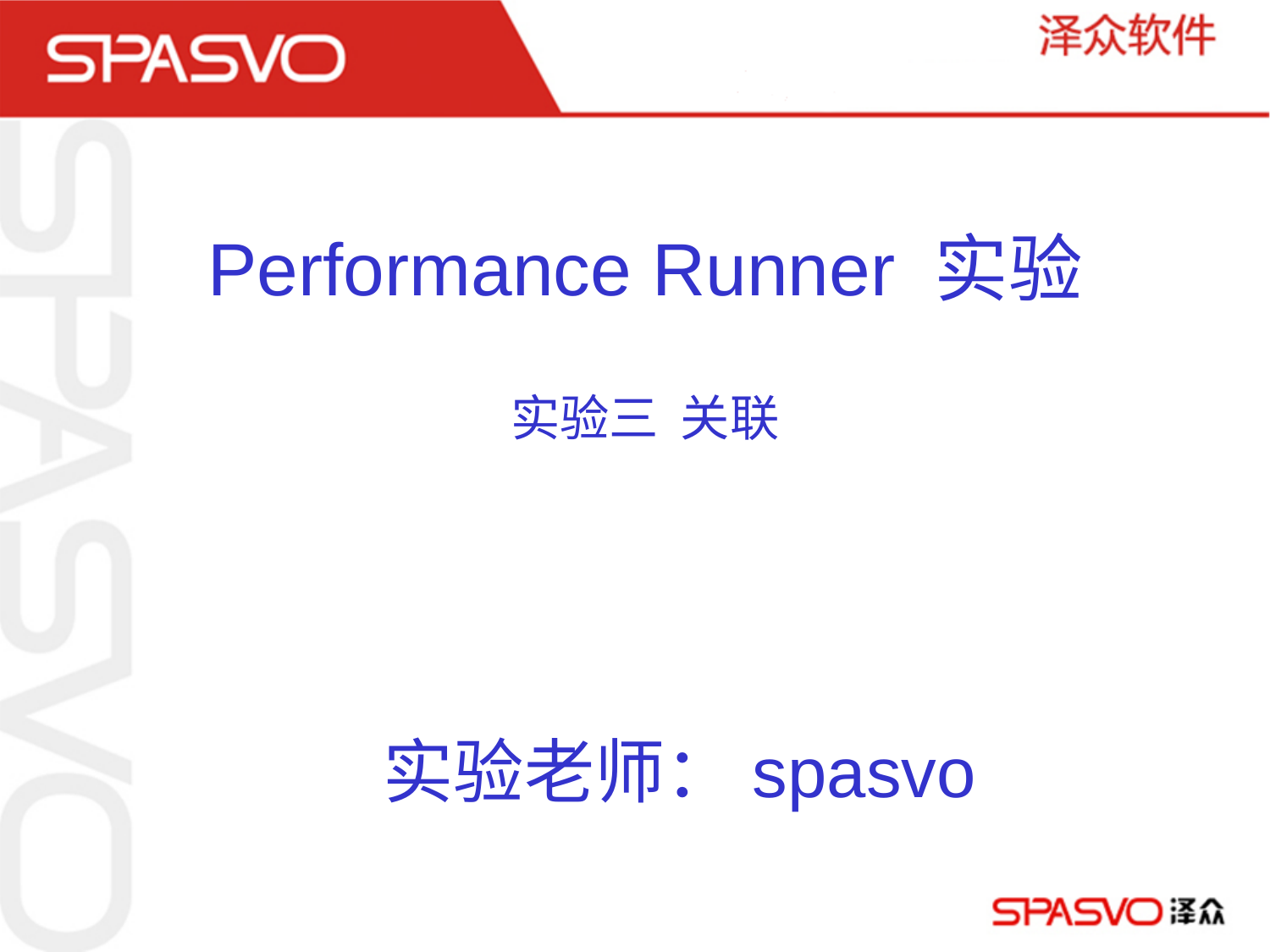

# Performance Runner 实验 实验三  关联
 实验老师：spasvo